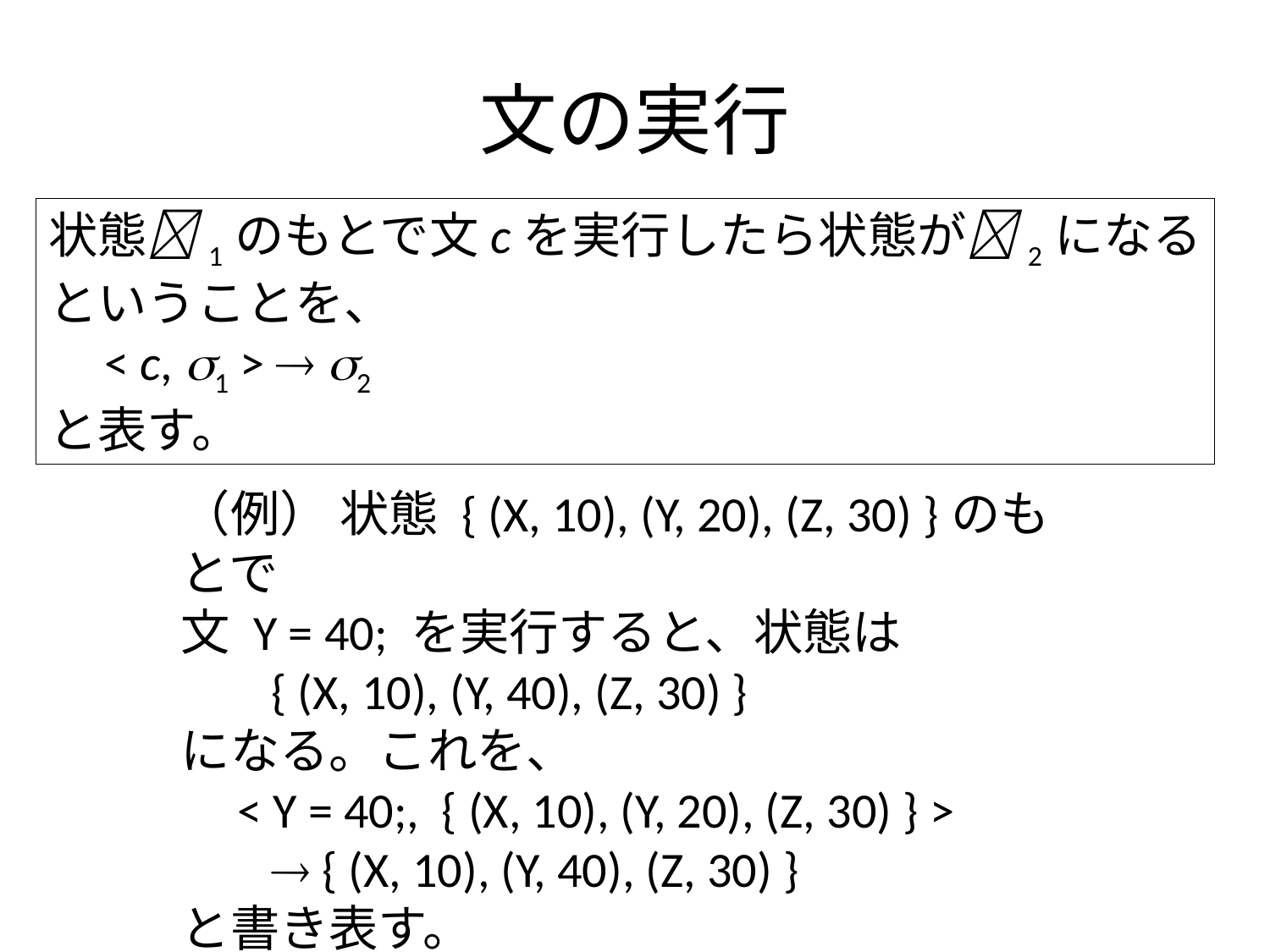

# 文の実行
状態σ1のもとで文cを実行したら状態がσ2になる
ということを、
     < c, σ1 > → σ2
と表す。
（例） 状態 { (X, 10), (Y, 20), (Z, 30) }のもとで
文 Y = 40; を実行すると、状態は
        { (X, 10), (Y, 40), (Z, 30) }
になる。これを、
     < Y = 40;,  { (X, 10), (Y, 20), (Z, 30) } >
        → { (X, 10), (Y, 40), (Z, 30) }
と書き表す。